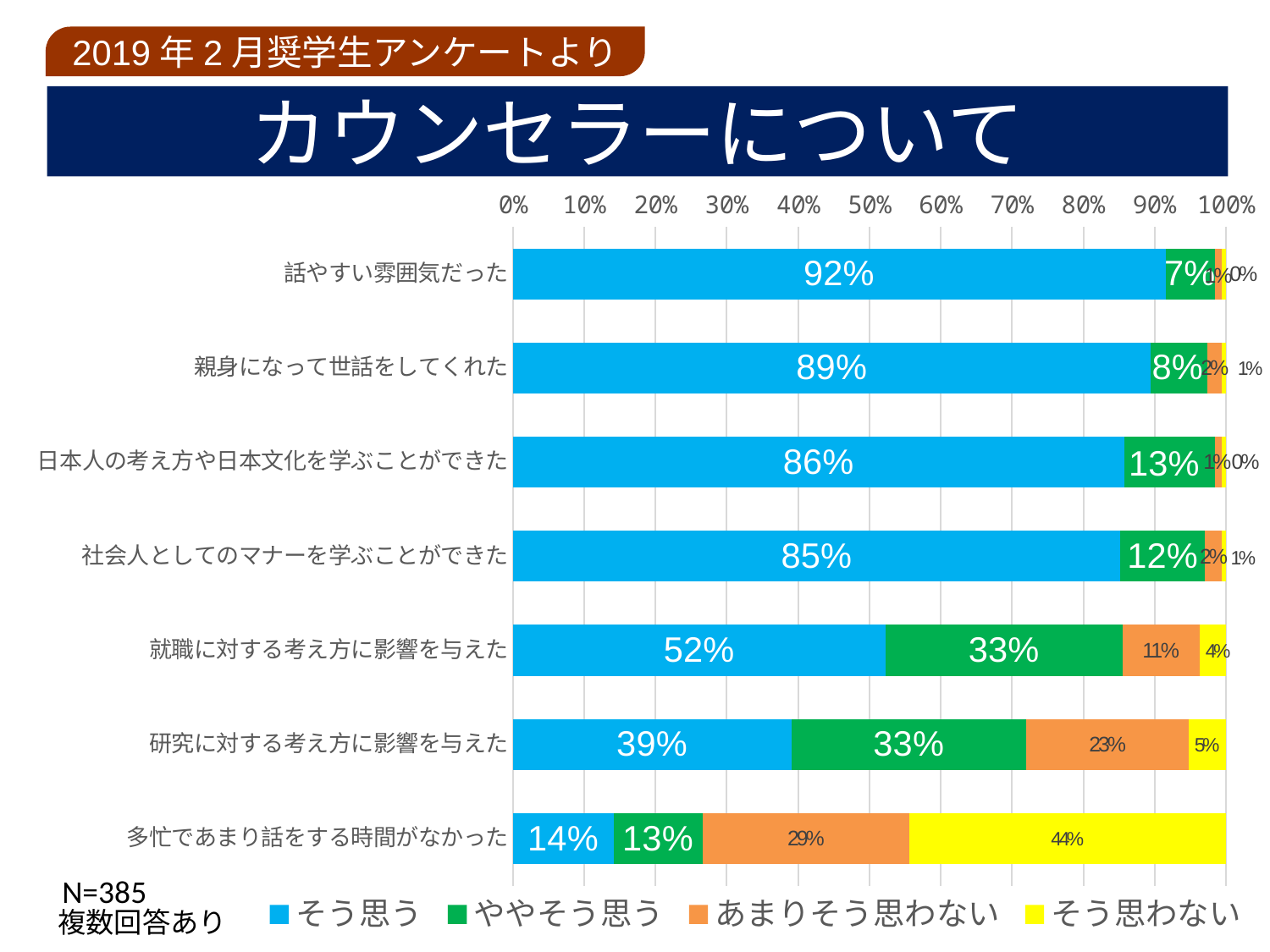

2019年2月奨学生アンケートより
# カウンセラーについて

### Chart

| Category | そう思う | ややそう思う | あまりそう思わない | そう思わない |
|---|---|---|---|---|
| 話やすい雰囲気だった | 0.9153439153439153 | 0.06878306878306878 | 0.010582010582010581 | 0.005291005291005291 |
| 親身になって世話をしてくれた | 0.8947368421052632 | 0.07894736842105263 | 0.021052631578947368 | 0.005263157894736842 |
| 日本人の考え方や日本文化を学ぶことができた | 0.8578947368421053 | 0.12631578947368421 | 0.010526315789473684 | 0.005263157894736842 |
| 社会人としてのマナーを学ぶことができた | 0.8522427440633246 | 0.11873350923482849 | 0.023746701846965697 | 0.005277044854881266 |
| 就職に対する考え方に影響を与えた | 0.5224274406332454 | 0.3324538258575198 | 0.10817941952506596 | 0.036939313984168866 |
| 研究に対する考え方に影響を与えた | 0.39050131926121373 | 0.32981530343007914 | 0.22691292875989447 | 0.052770448548812667 |
| 多忙であまり話をする時間がなかった | 0.14095744680851063 | 0.125 | 0.2898936170212766 | 0.4441489361702128 |
N=385
複数回答あり